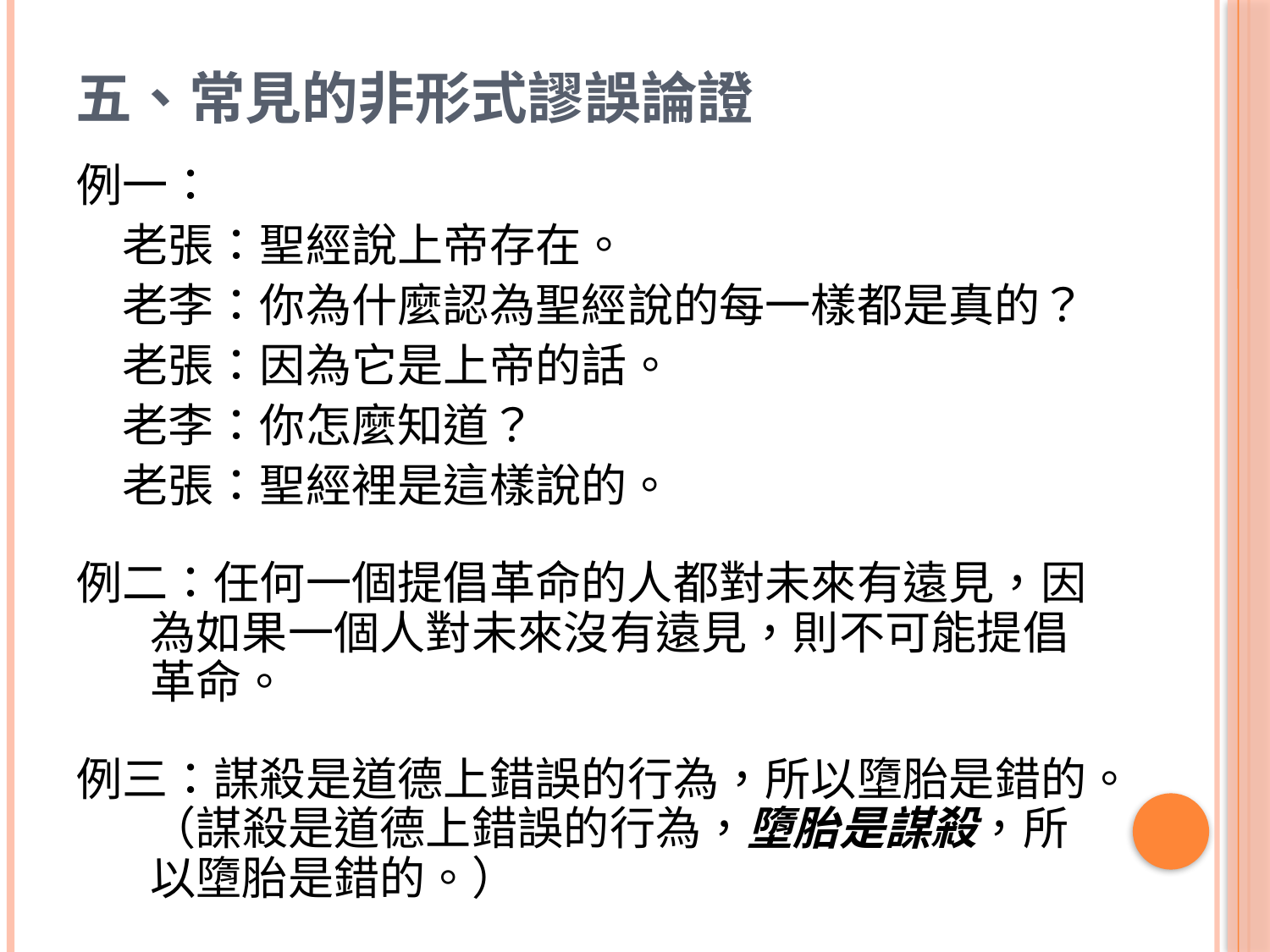

# 五、常見的非形式謬誤論證
例一：
　老張：聖經說上帝存在。
　老李：你為什麼認為聖經說的每一樣都是真的？
　老張：因為它是上帝的話。
　老李：你怎麼知道？
　老張：聖經裡是這樣說的。

例二：任何一個提倡革命的人都對未來有遠見，因為如果一個人對未來沒有遠見，則不可能提倡革命。

例三：謀殺是道德上錯誤的行為，所以墮胎是錯的。（謀殺是道德上錯誤的行為，墮胎是謀殺，所以墮胎是錯的。）